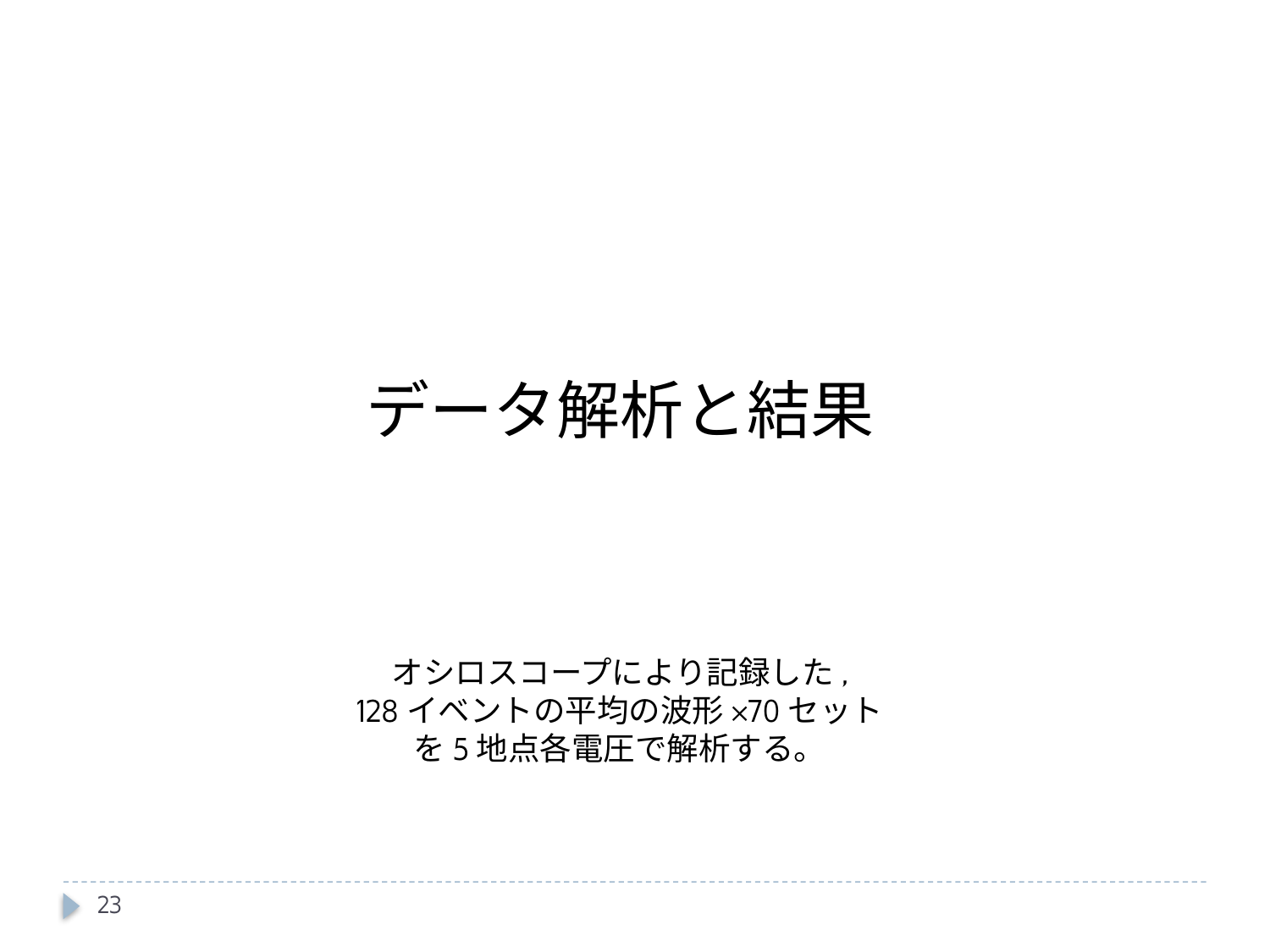

データ解析と結果
オシロスコープにより記録した,
128イベントの平均の波形×70セットを5地点各電圧で解析する。
23